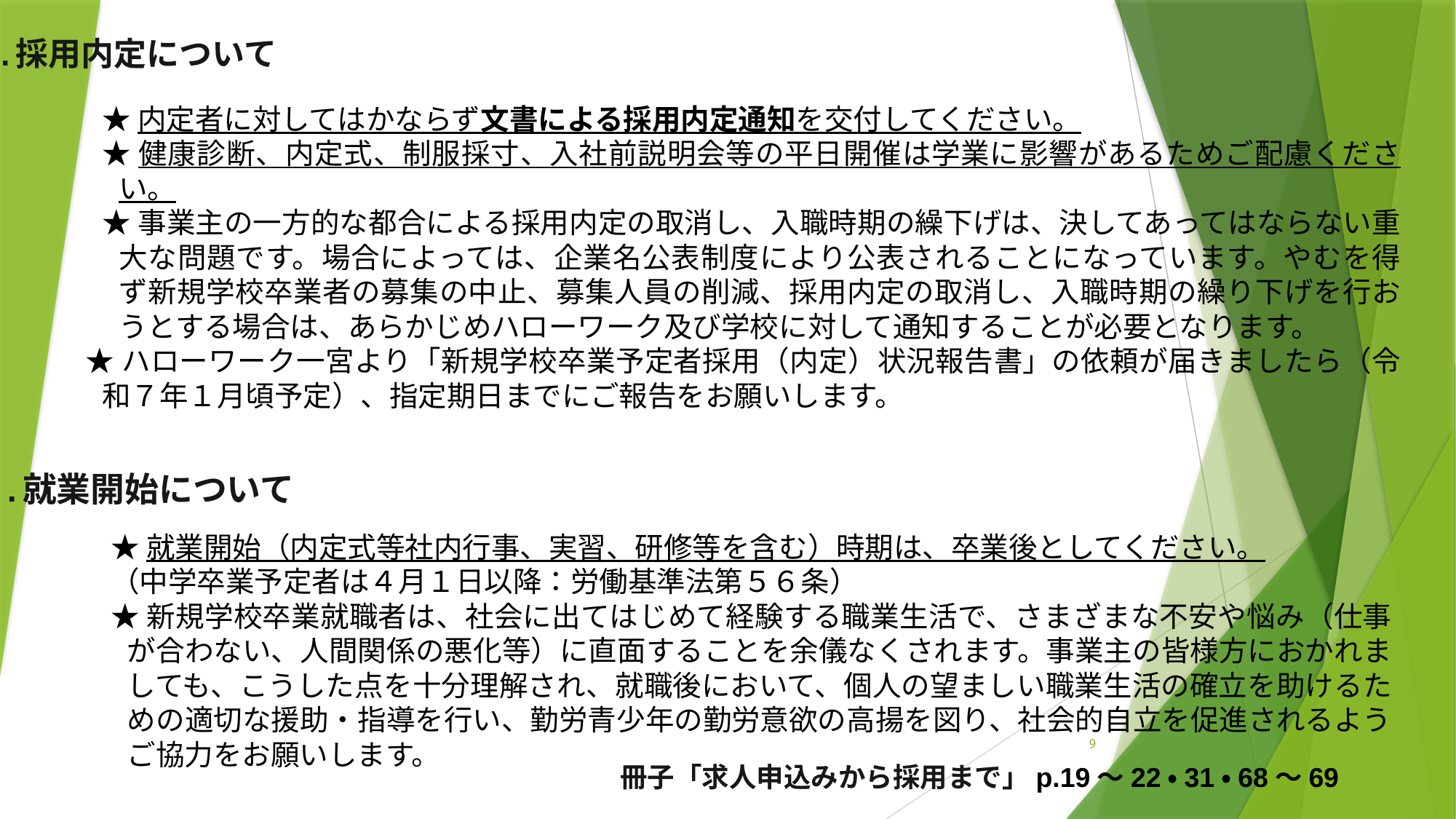

２-７.採用内定について
★内定者に対してはかならず文書による採用内定通知を交付してください。
★健康診断、内定式、制服採寸、入社前説明会等の平日開催は学業に影響があるためご配慮ください。
★事業主の一方的な都合による採用内定の取消し、入職時期の繰下げは、決してあってはならない重大な問題です。場合によっては、企業名公表制度により公表されることになっています。やむを得ず新規学校卒業者の募集の中止、募集人員の削減、採用内定の取消し、入職時期の繰り下げを行おうとする場合は、あらかじめハローワーク及び学校に対して通知することが必要となります。
★ハローワーク一宮より「新規学校卒業予定者採用（内定）状況報告書」の依頼が届きましたら（令和７年１月頃予定）、指定期日までにご報告をお願いします。

２-８.就業開始について
★就業開始（内定式等社内行事、実習、研修等を含む）時期は、卒業後としてください。
（中学卒業予定者は４月１日以降：労働基準法第５６条）
★新規学校卒業就職者は、社会に出てはじめて経験する職業生活で、さまざまな不安や悩み（仕事が合わない、人間関係の悪化等）に直面することを余儀なくされます。事業主の皆様方におかれましても、こうした点を十分理解され、就職後において、個人の望ましい職業生活の確立を助けるための適切な援助・指導を行い、勤労青少年の勤労意欲の高揚を図り、社会的自立を促進されるようご協力をお願いします。
9
冊子「求人申込みから採用まで」p.19～22・31・68～69